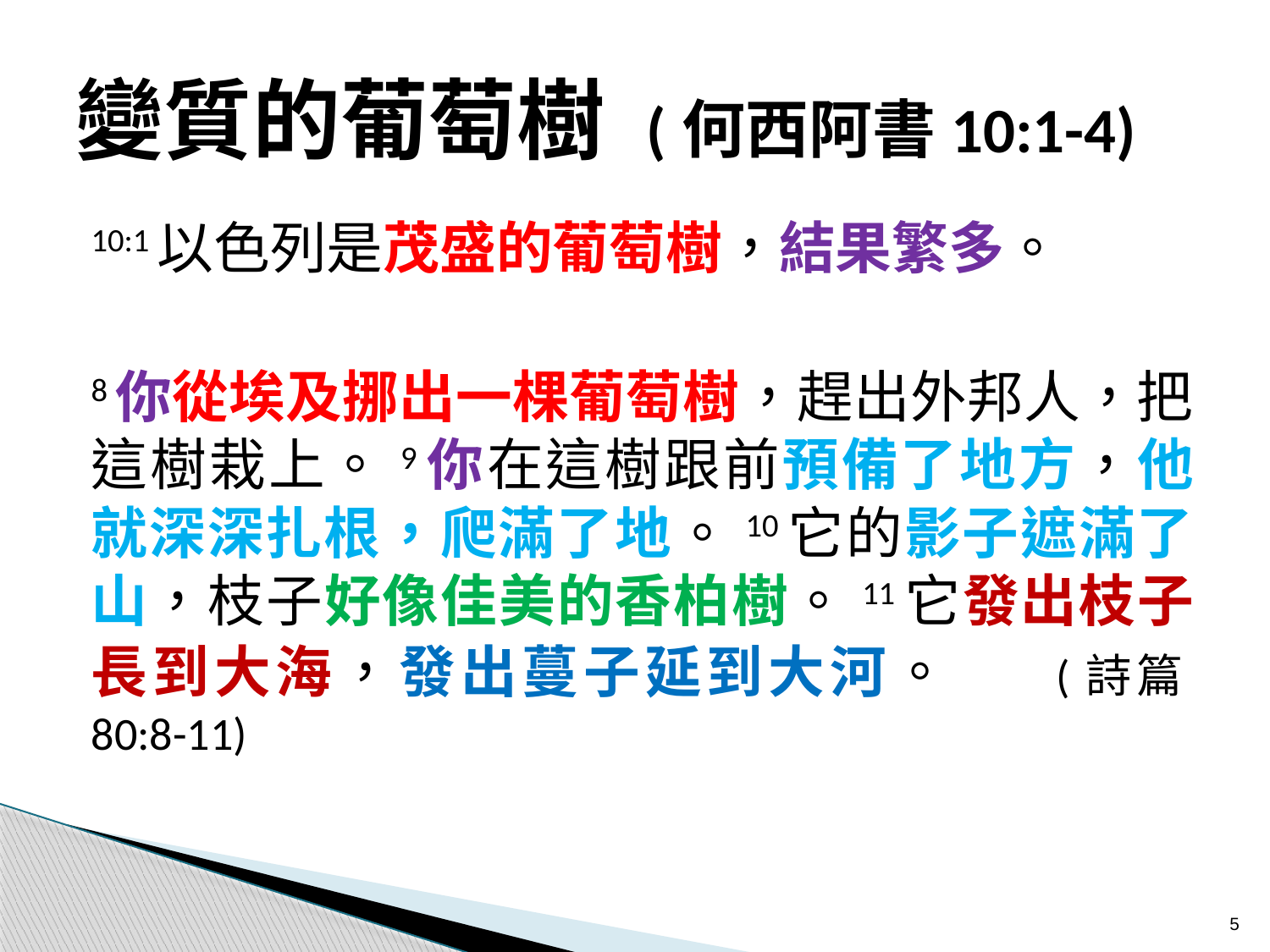

# 變質的葡萄樹 (何西阿書10:1-4)
10:1以色列是茂盛的葡萄樹，結果繁多。

8你從埃及挪出一棵葡萄樹，趕出外邦人，把這樹栽上。9你在這樹跟前預備了地方，他就深深扎根，爬滿了地。10它的影子遮滿了山，枝子好像佳美的香柏樹。11它發出枝子長到大海，發出蔓子延到大河。	(詩篇80:8-11)
5